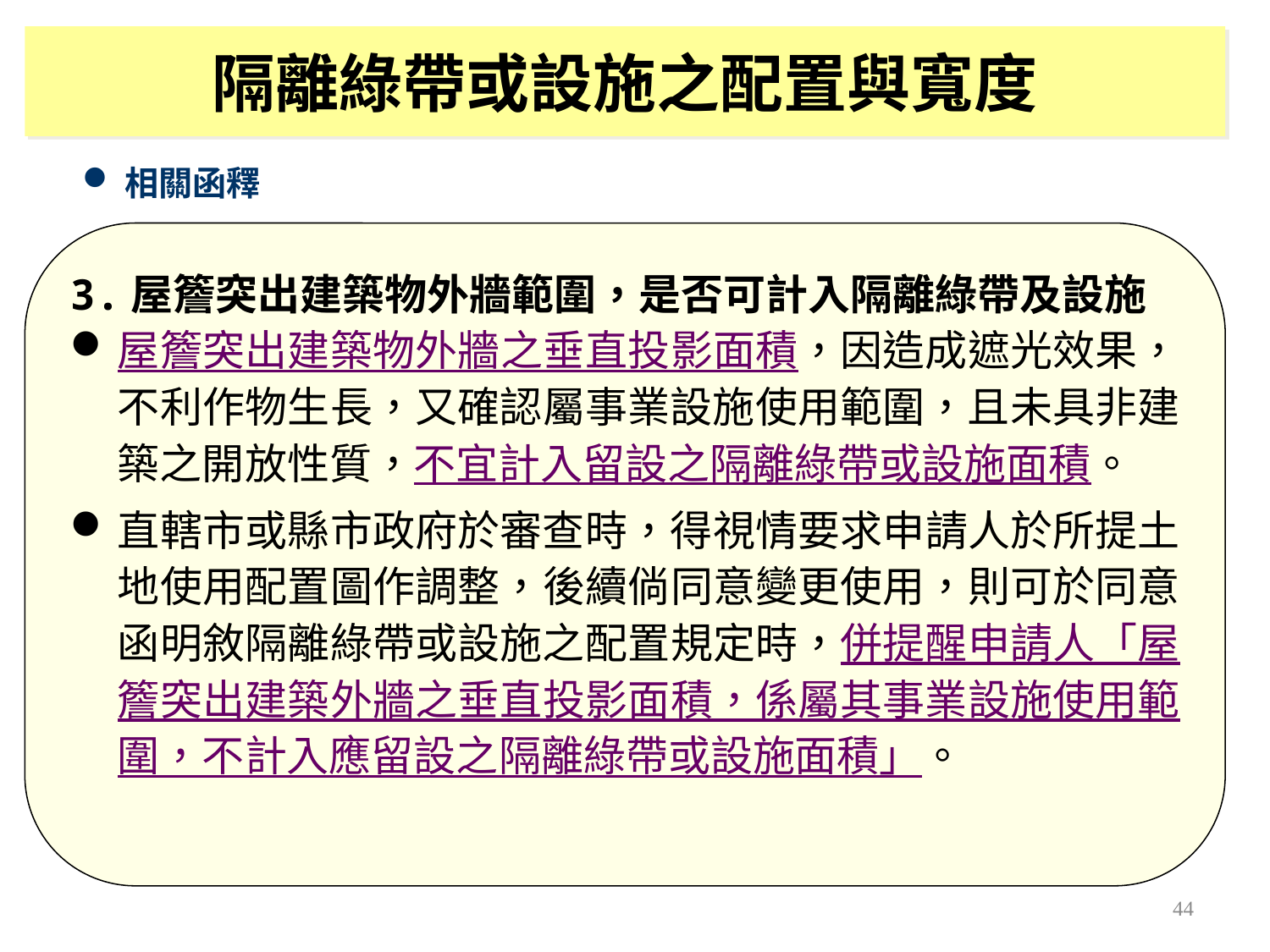

隔離綠帶或設施之配置與寬度

相關函釋
3.屋簷突出建築物外牆範圍，是否可計入隔離綠帶及設施
屋簷突出建築物外牆之垂直投影面積，因造成遮光效果，不利作物生長，又確認屬事業設施使用範圍，且未具非建築之開放性質，不宜計入留設之隔離綠帶或設施面積。
直轄市或縣市政府於審查時，得視情要求申請人於所提土地使用配置圖作調整，後續倘同意變更使用，則可於同意函明敘隔離綠帶或設施之配置規定時，併提醒申請人「屋簷突出建築外牆之垂直投影面積，係屬其事業設施使用範圍，不計入應留設之隔離綠帶或設施面積」。

44